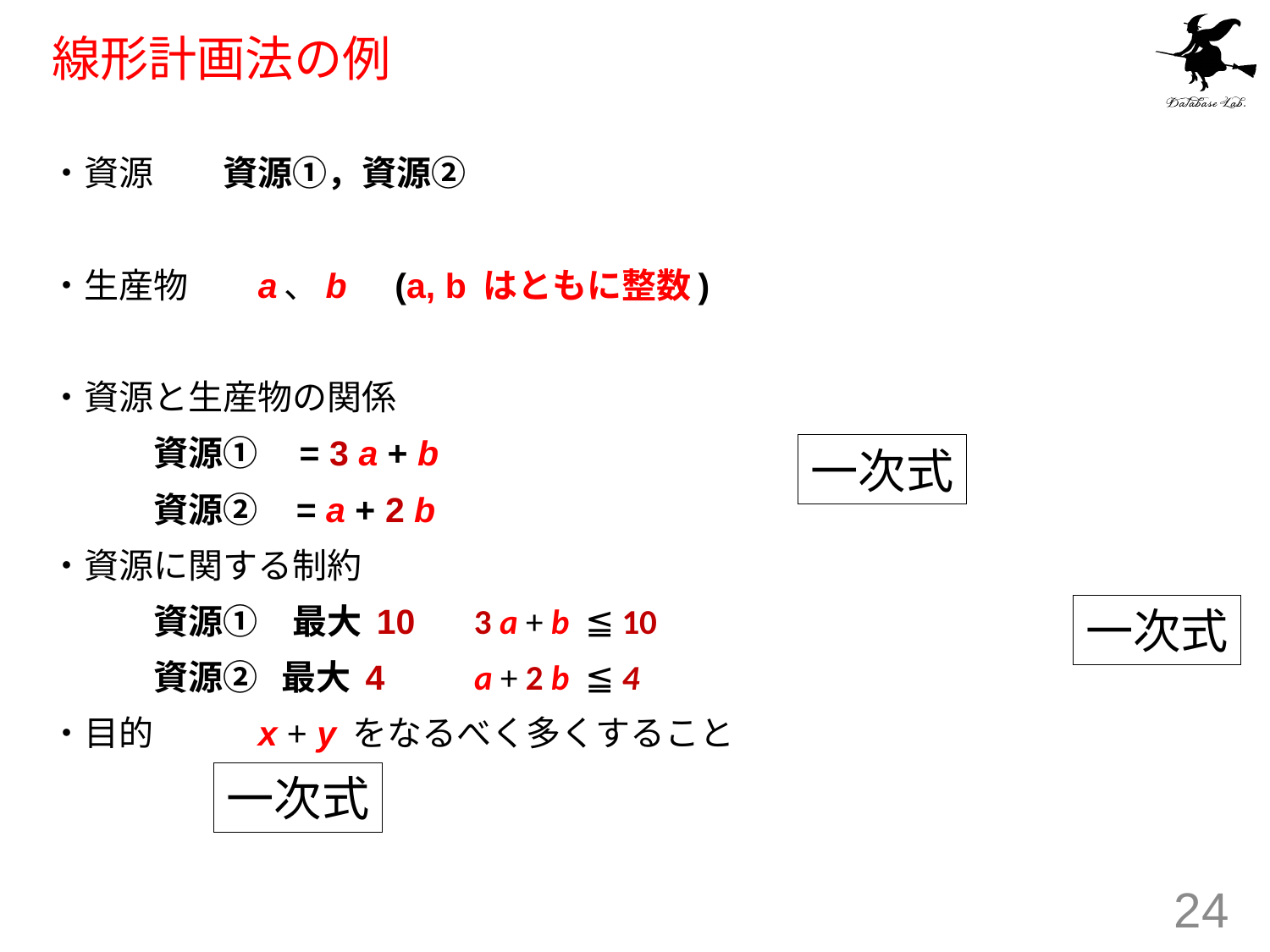

# 線形計画法の例
・資源　　資源①，資源②

・生産物	a、b　(a, b はともに整数)

・資源と生産物の関係
　　		資源①　= 3 a + b
　　		資源②    = a + 2 b
・資源に関する制約
　　		資源①　最大 10 	 3 a + b  ≦ 10
　　		資源②	   最大 4	 a + 2 b  ≦ 4
・目的	x + y をなるべく多くすること

一次式
一次式
一次式
24